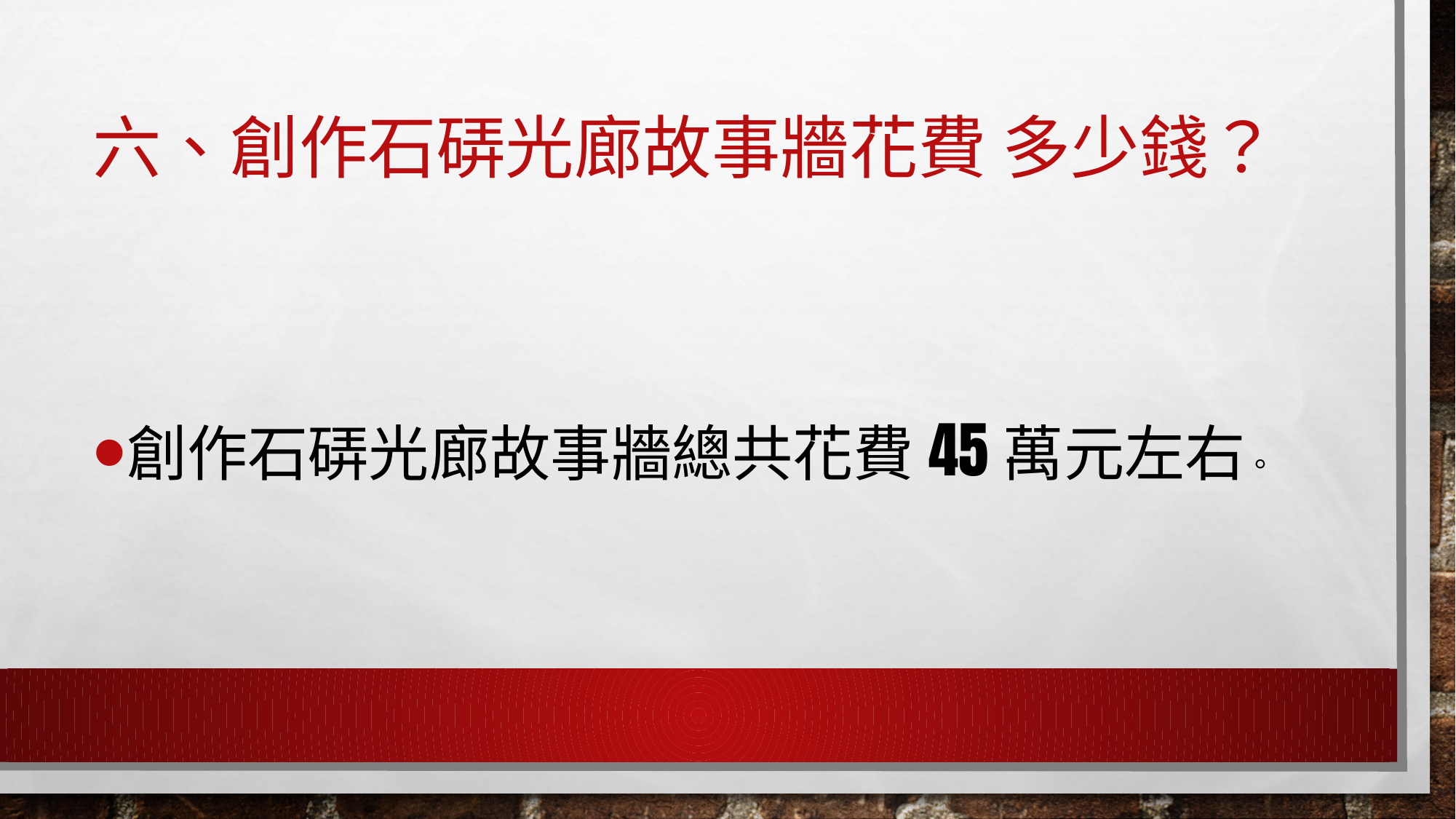

# 六、創作石硦光廊故事牆花費 多少錢？
創作石硦光廊故事牆總共花費45萬元左右。